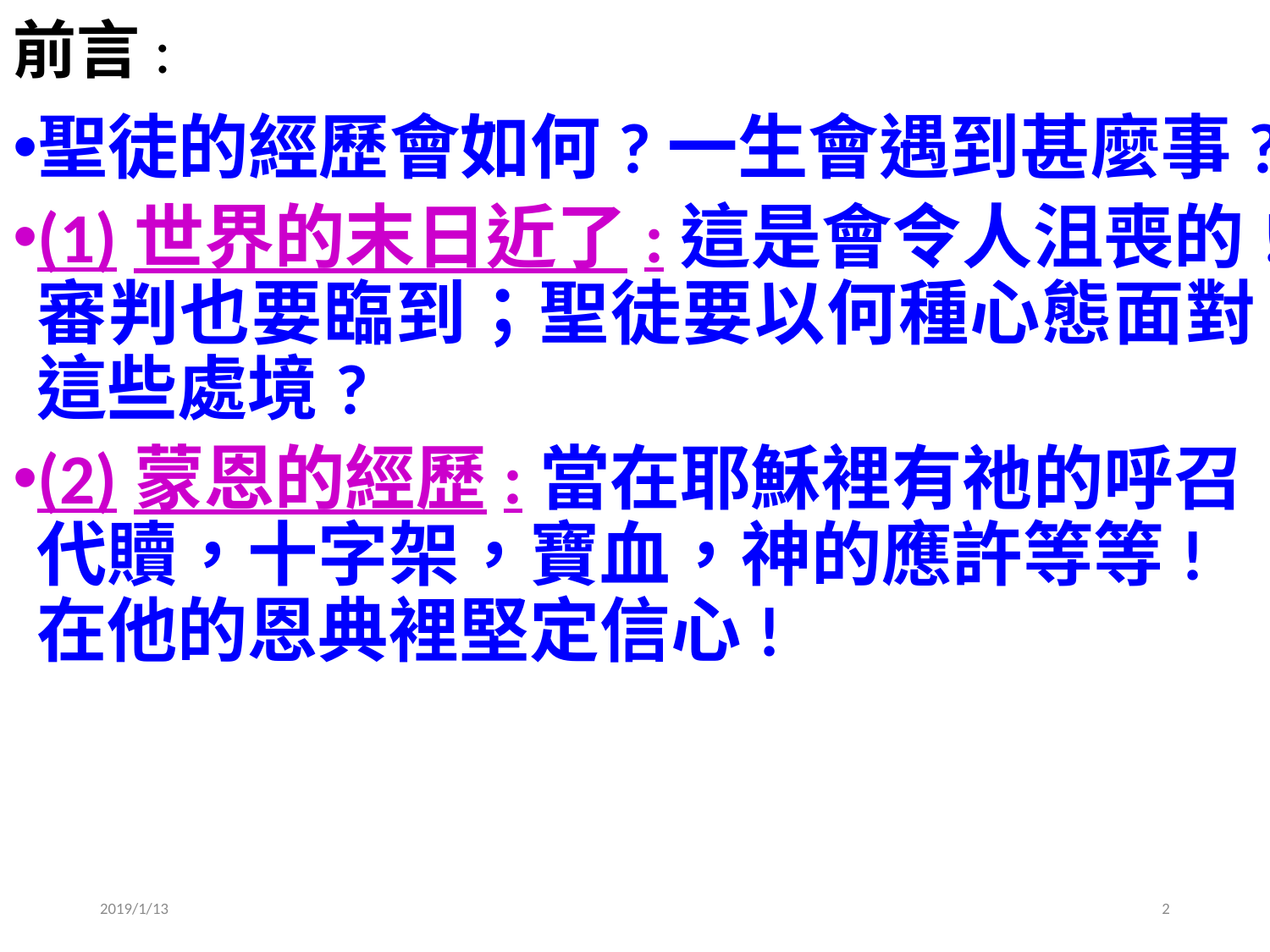

# 前言:
聖徒的經歷會如何?一生會遇到甚麼事?
(1)世界的末日近了:這是會令人沮喪的!審判也要臨到；聖徒要以何種心態面對這些處境?
(2)蒙恩的經歷:當在耶穌裡有祂的呼召，代贖，十字架，寶血，神的應許等等!在他的恩典裡堅定信心!
2019/1/13
2